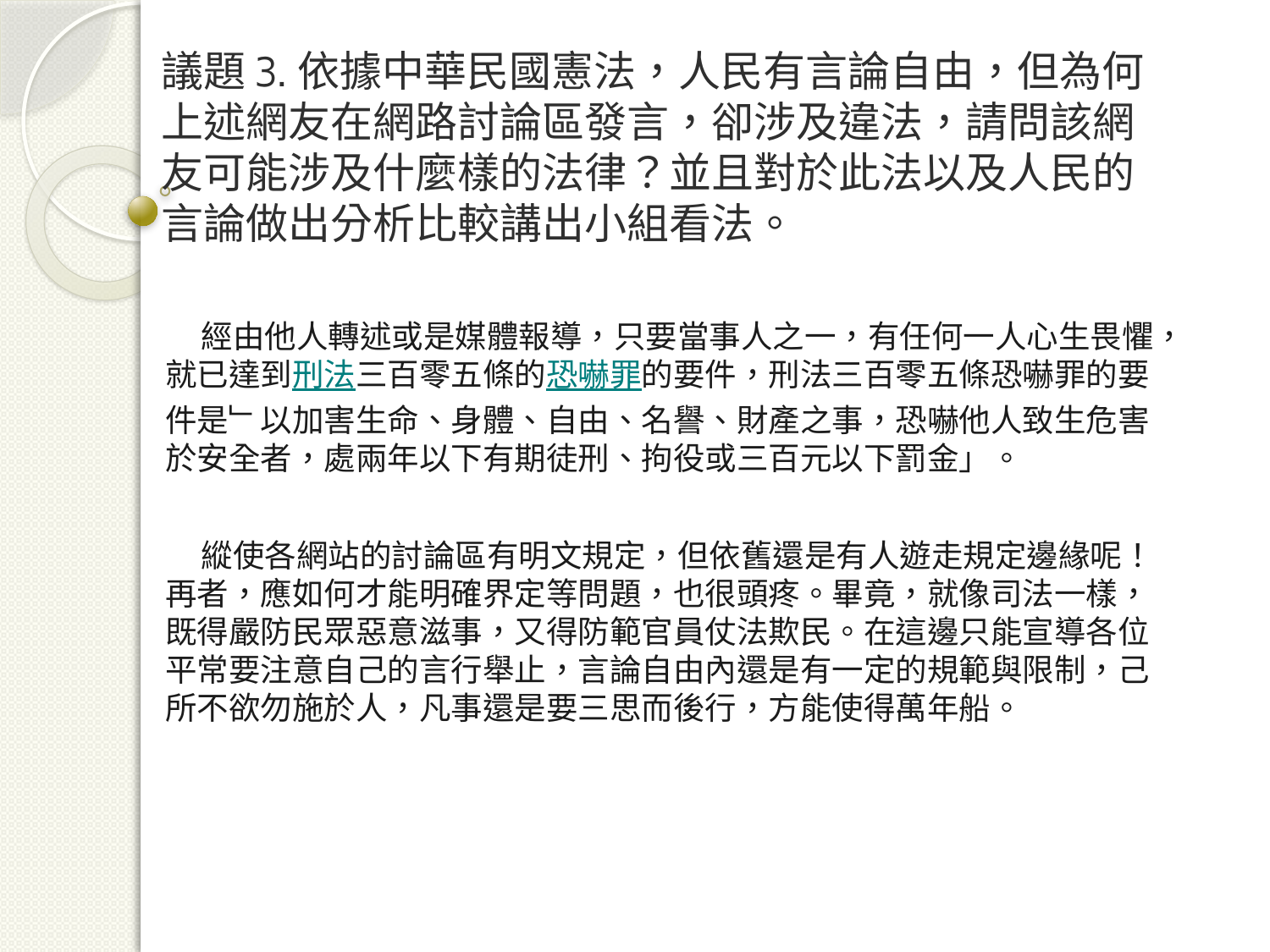

# 議題3.依據中華民國憲法，人民有言論自由，但為何上述網友在網路討論區發言，卻涉及違法，請問該網友可能涉及什麼樣的法律？並且對於此法以及人民的言論做出分析比較講出小組看法。

    經由他人轉述或是媒體報導，只要當事人之一，有任何一人心生畏懼，就已達到刑法三百零五條的恐嚇罪的要件，刑法三百零五條恐嚇罪的要件是﹂以加害生命、身體、自由、名譽、財產之事，恐嚇他人致生危害於安全者，處兩年以下有期徒刑、拘役或三百元以下罰金」。

    縱使各網站的討論區有明文規定，但依舊還是有人遊走規定邊緣呢！再者，應如何才能明確界定等問題，也很頭疼。畢竟，就像司法一樣，既得嚴防民眾惡意滋事，又得防範官員仗法欺民。在這邊只能宣導各位平常要注意自己的言行舉止，言論自由內還是有一定的規範與限制，己所不欲勿施於人，凡事還是要三思而後行，方能使得萬年船。